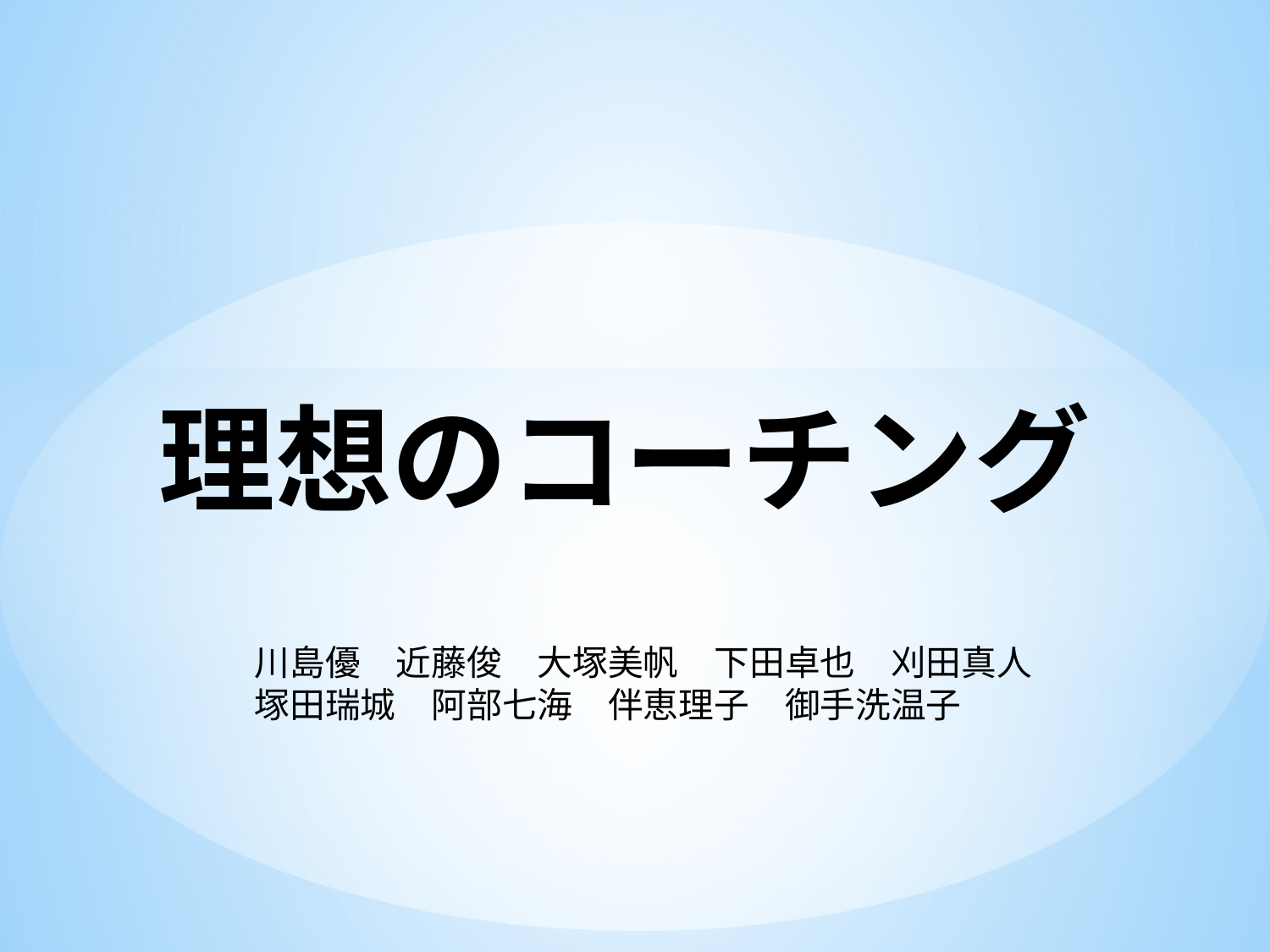

# 理想のコーチング

川島優　近藤俊　大塚美帆　下田卓也　刈田真人
塚田瑞城　阿部七海　伴恵理子　御手洗温子